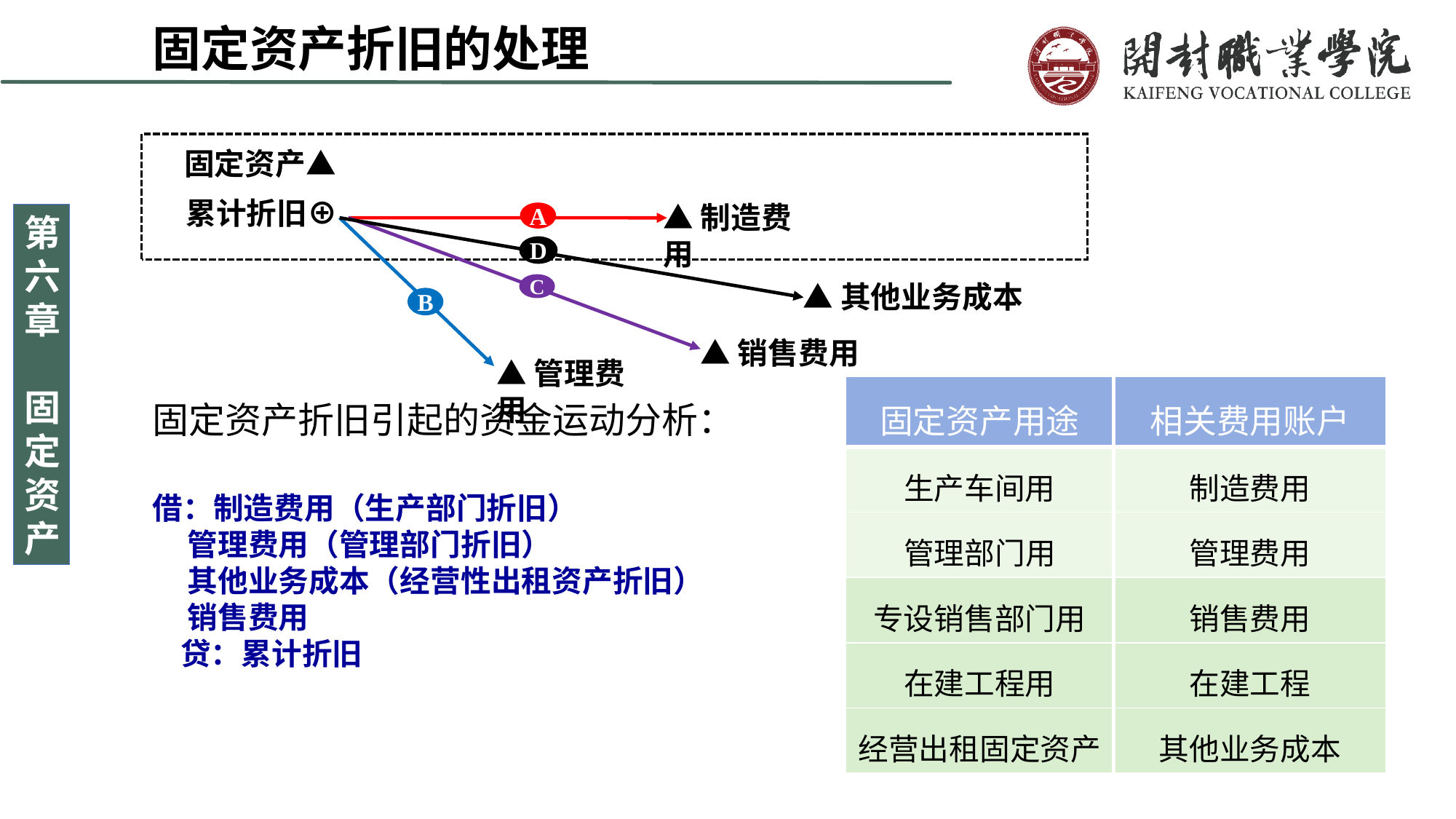

固定资产折旧的处理

固定资产▲
累计折旧⊕
▲制造费用
A

D
▲其他业务成本
C
B
▲销售费用
▲管理费用
| 固定资产用途 | 相关费用账户 |
| --- | --- |
| 生产车间用 | 制造费用 |
| 管理部门用 | 管理费用 |
| 专设销售部门用 | 销售费用 |
| 在建工程用 | 在建工程 |
| 经营出租固定资产 | 其他业务成本 |
固定资产折旧引起的资金运动分析：

借：制造费用（生产部门折旧）
    管理费用（管理部门折旧）
    其他业务成本（经营性出租资产折旧）
    销售费用
   贷：累计折旧